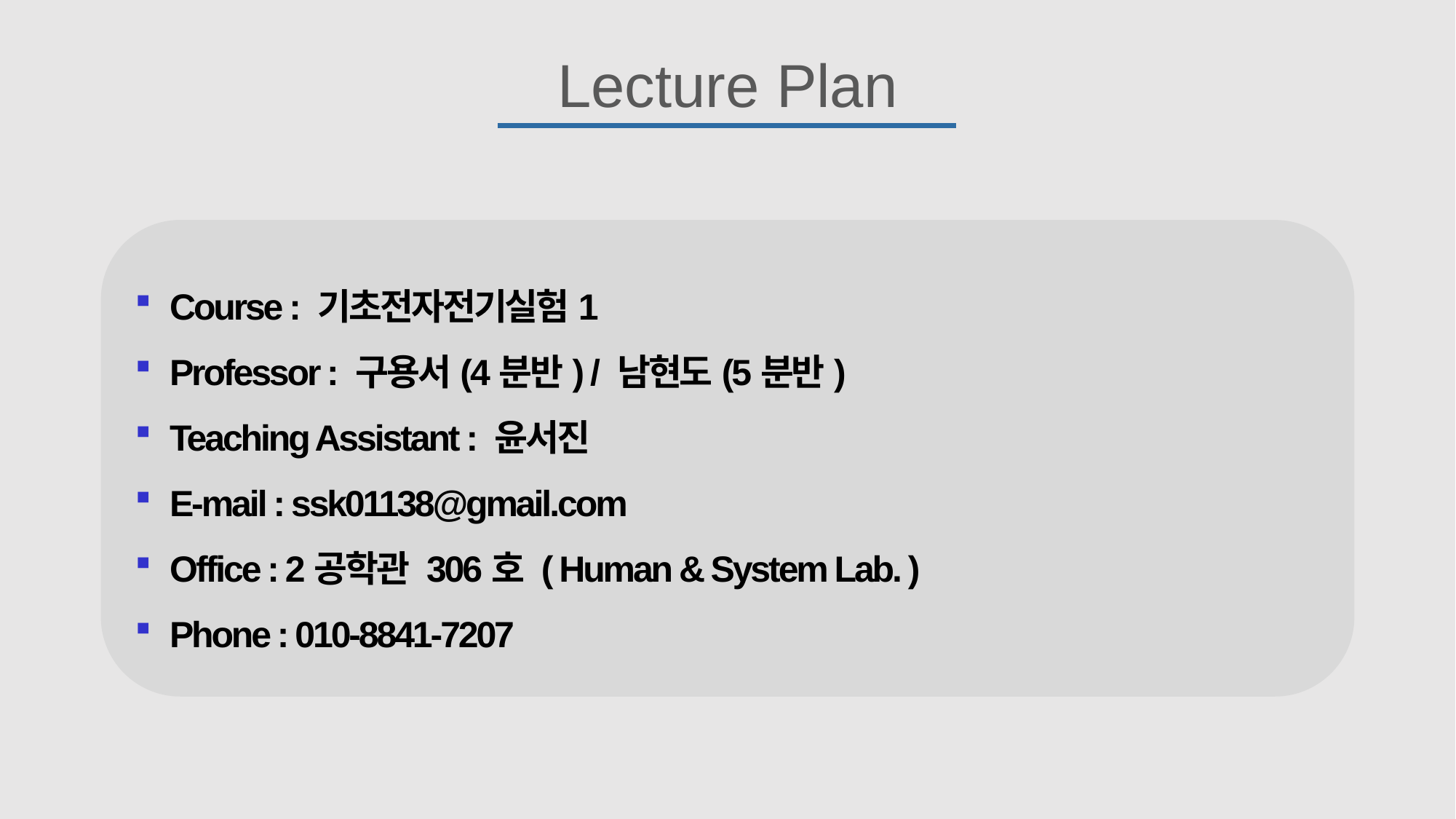

Lecture Plan
  Course : 기초전자전기실험1
  Professor : 구용서(4분반) / 남현도(5분반)
  Teaching Assistant : 윤서진
  E-mail : ssk01138@gmail.com
  Office : 2공학관 306호 ( Human & System Lab. )
  Phone : 010-8841-7207